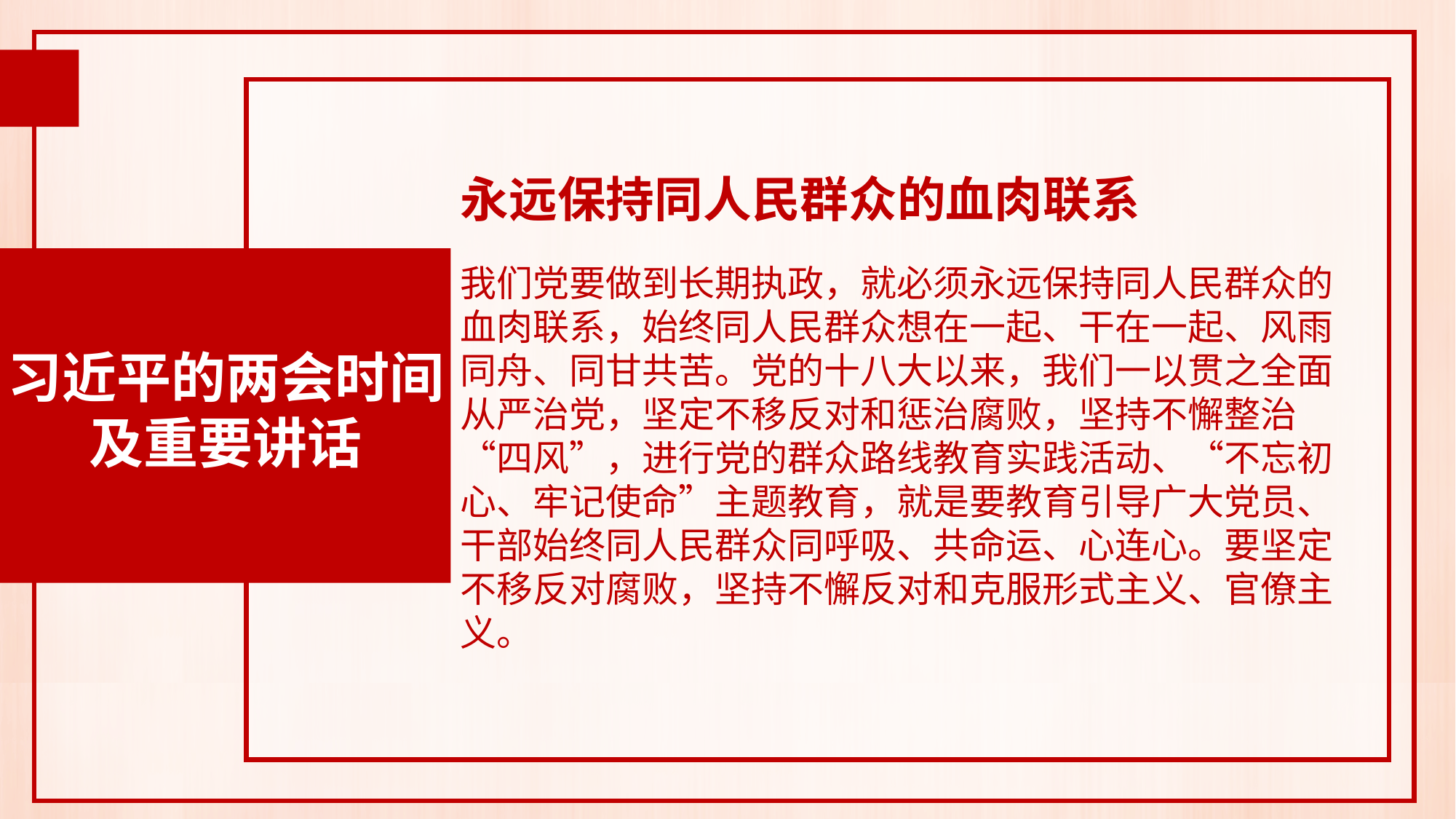

永远保持同人民群众的血肉联系
我们党要做到长期执政，就必须永远保持同人民群众的血肉联系，始终同人民群众想在一起、干在一起、风雨同舟、同甘共苦。党的十八大以来，我们一以贯之全面从严治党，坚定不移反对和惩治腐败，坚持不懈整治“四风”，进行党的群众路线教育实践活动、“不忘初心、牢记使命”主题教育，就是要教育引导广大党员、干部始终同人民群众同呼吸、共命运、心连心。要坚定不移反对腐败，坚持不懈反对和克服形式主义、官僚主义。
习近平的两会时间及重要讲话